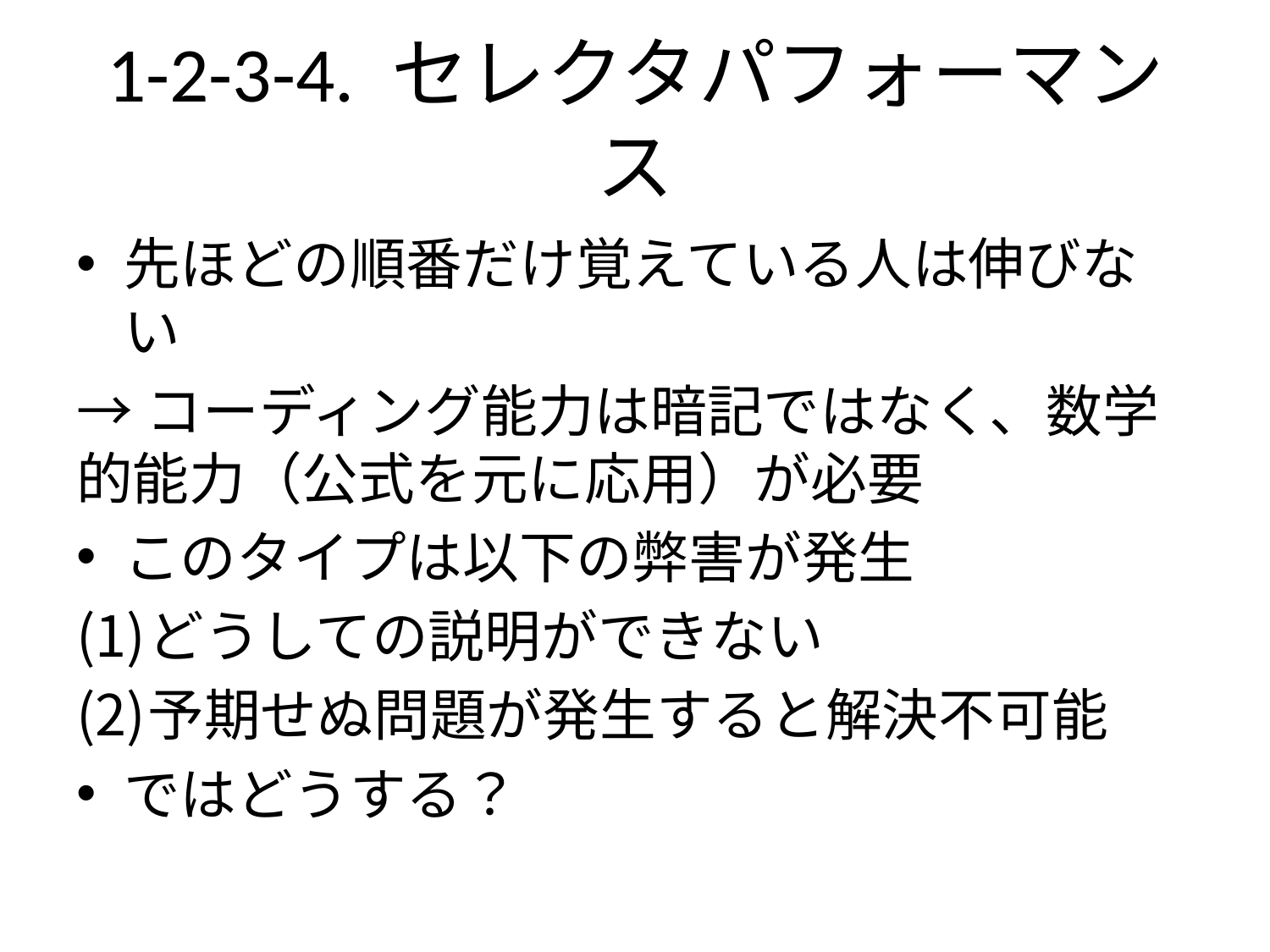

# 1-2-3-4. セレクタパフォーマンス
先ほどの順番だけ覚えている人は伸びない
→コーディング能力は暗記ではなく、数学的能力（公式を元に応用）が必要
このタイプは以下の弊害が発生
どうしての説明ができない
予期せぬ問題が発生すると解決不可能
ではどうする？